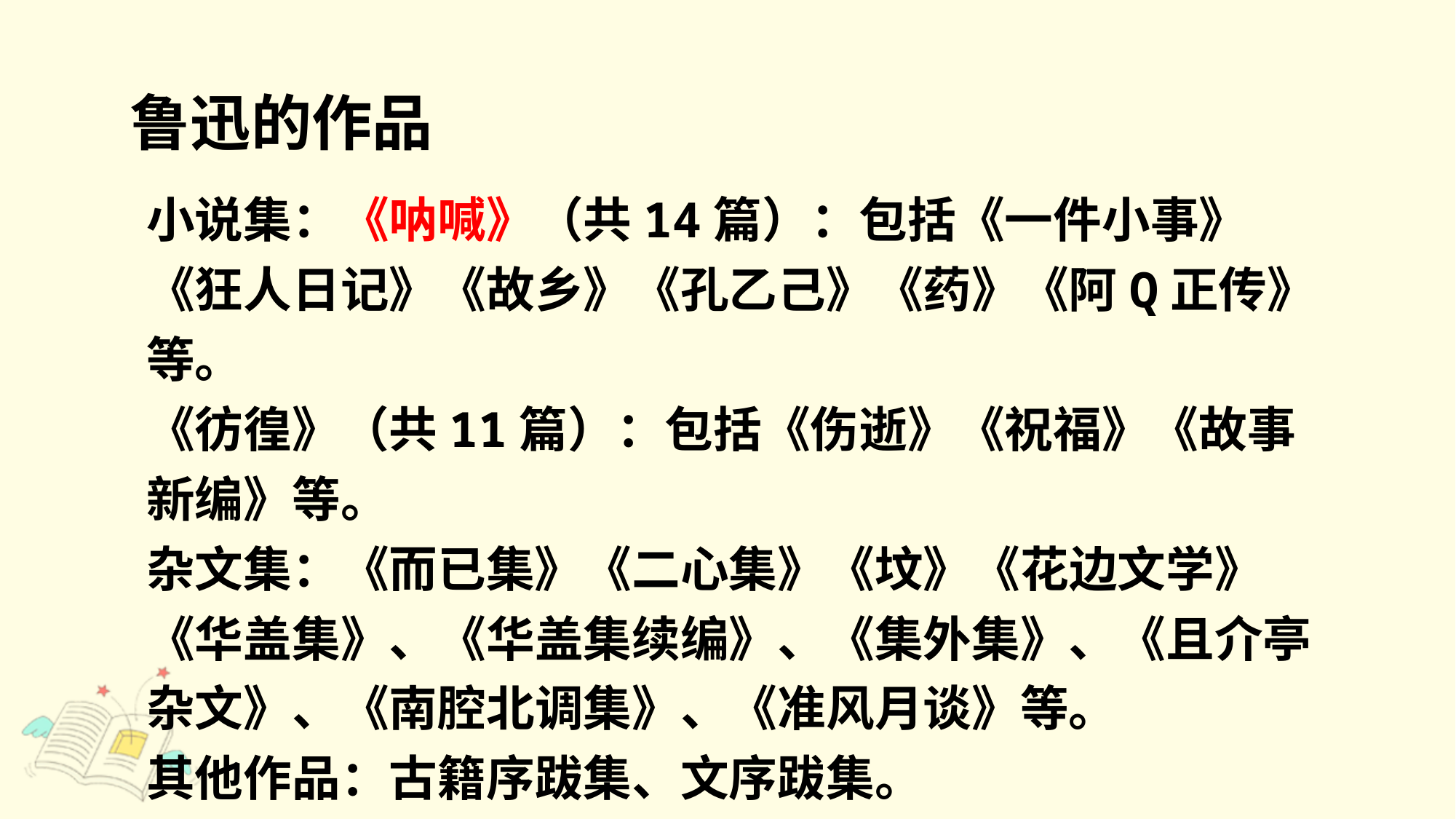

鲁迅的作品
小说集：《呐喊》（共14篇）：包括《一件小事》《狂人日记》《故乡》《孔乙己》《药》《阿Q正传》等。
《彷徨》（共11篇）：包括《伤逝》《祝福》《故事新编》等。
杂文集：《而已集》《二心集》《坟》《花边文学》《华盖集》、《华盖集续编》、《集外集》、《且介亭杂文》、《南腔北调集》、《准风月谈》等。
其他作品：古籍序跋集、文序跋集。